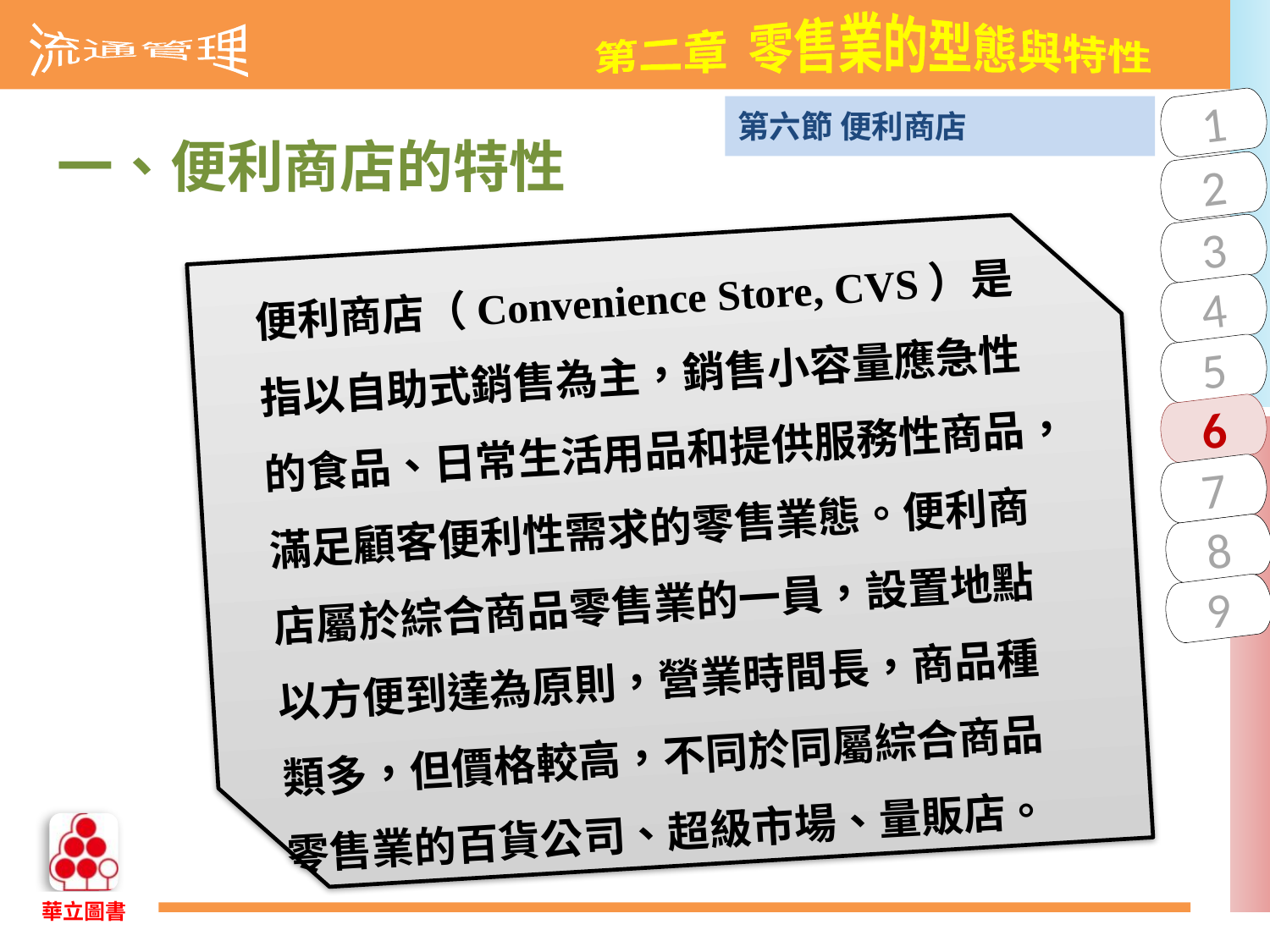

第六節 便利商店
一、便利商店的特性
便利商店（Convenience Store, CVS）是指以自助式銷售為主，銷售小容量應急性的食品、日常生活用品和提供服務性商品，滿足顧客便利性需求的零售業態。便利商店屬於綜合商品零售業的一員，設置地點以方便到達為原則，營業時間長，商品種類多，但價格較高，不同於同屬綜合商品零售業的百貨公司、超級市場、量販店。